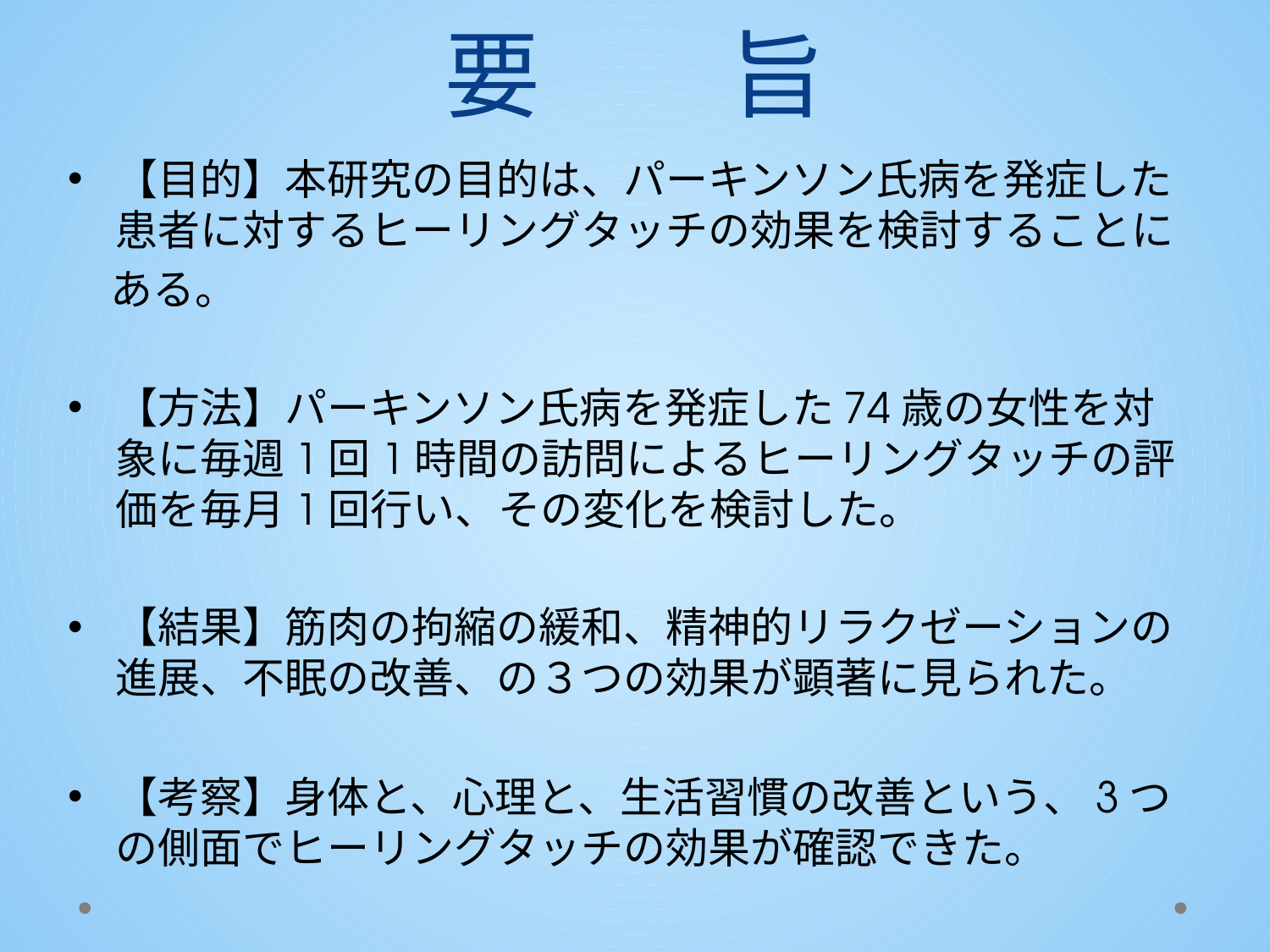

# 要　　旨
【目的】本研究の目的は、パーキンソン氏病を発症した患者に対するヒーリングタッチの効果を検討することに
　ある。

【方法】パーキンソン氏病を発症した74歳の女性を対象に毎週1回1時間の訪問によるヒーリングタッチの評価を毎月1回行い、その変化を検討した。

【結果】筋肉の拘縮の緩和、精神的リラクゼーションの進展、不眠の改善、の３つの効果が顕著に見られた。

【考察】身体と、心理と、生活習慣の改善という、3つの側面でヒーリングタッチの効果が確認できた。